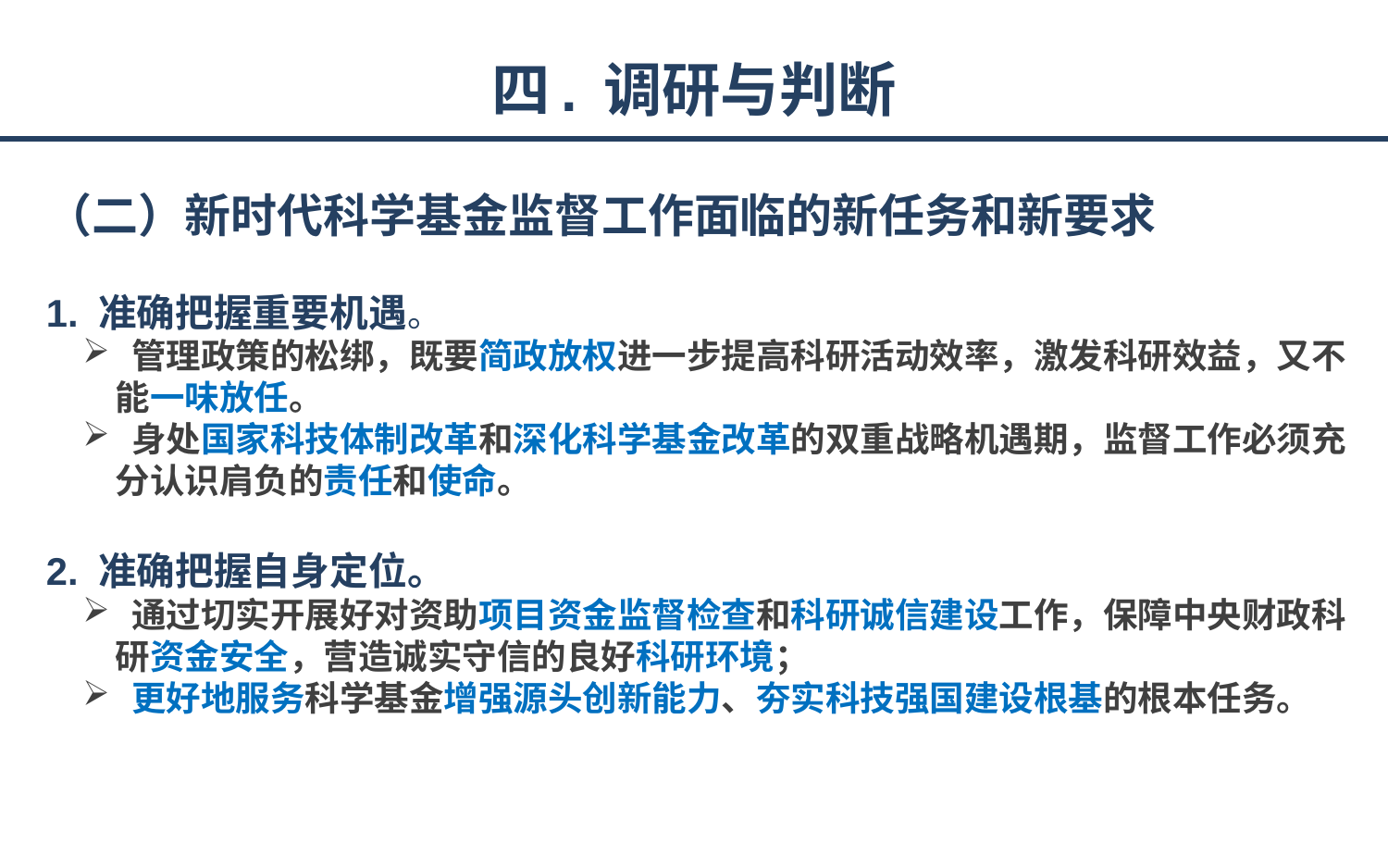

# 四. 调研与判断
（二）新时代科学基金监督工作面临的新任务和新要求
1. 准确把握重要机遇。
 管理政策的松绑，既要简政放权进一步提高科研活动效率，激发科研效益，又不能一味放任。
 身处国家科技体制改革和深化科学基金改革的双重战略机遇期，监督工作必须充分认识肩负的责任和使命。
2. 准确把握自身定位。
 通过切实开展好对资助项目资金监督检查和科研诚信建设工作，保障中央财政科研资金安全，营造诚实守信的良好科研环境；
 更好地服务科学基金增强源头创新能力、夯实科技强国建设根基的根本任务。